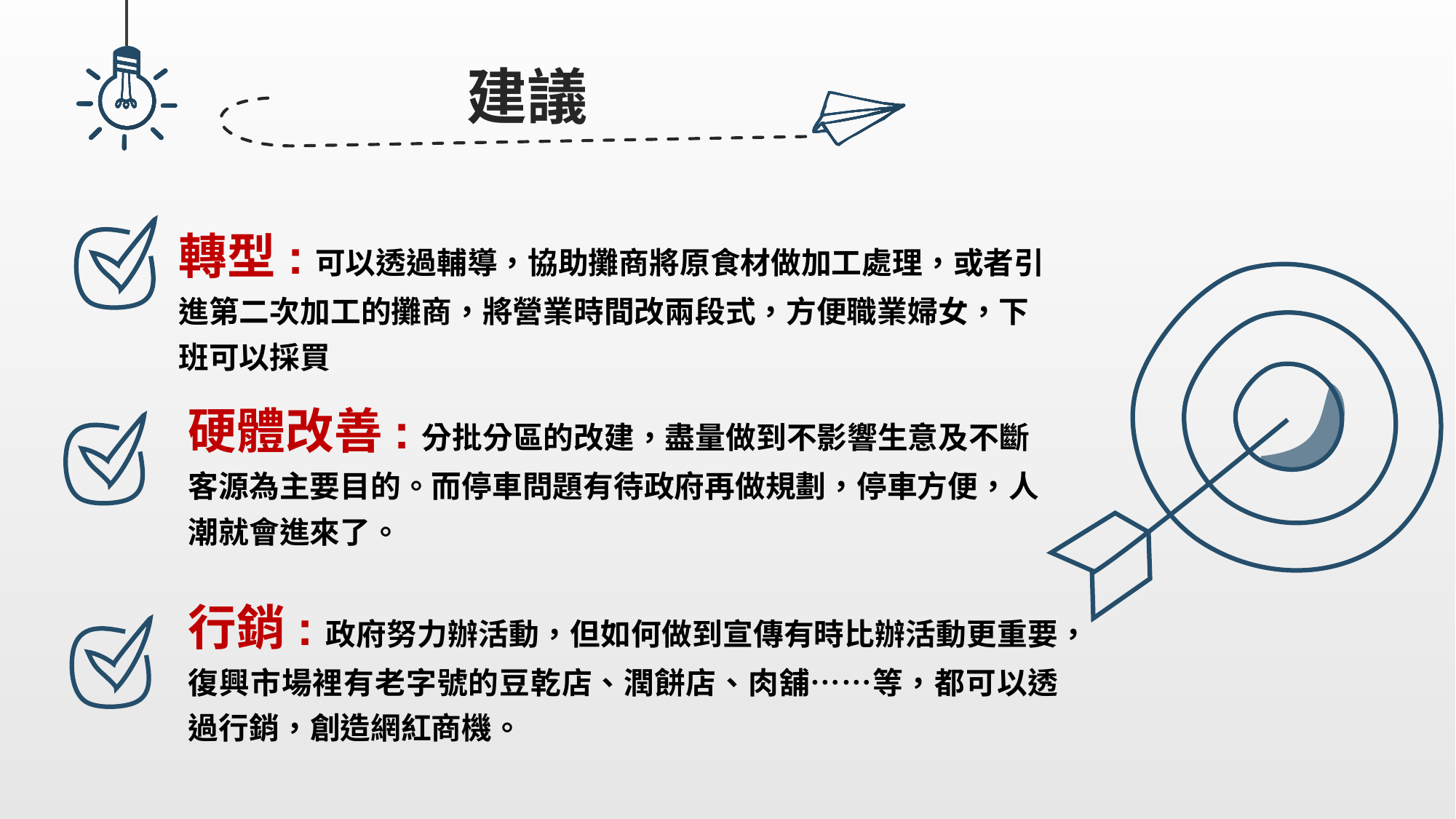

建議

轉型:可以透過輔導，協助攤商將原食材做加工處理，或者引進第二次加工的攤商，將營業時間改兩段式，方便職業婦女，下班可以採買

硬體改善:分批分區的改建，盡量做到不影響生意及不斷客源為主要目的。而停車問題有待政府再做規劃，停車方便，人潮就會進來了。

行銷:政府努力辦活動，但如何做到宣傳有時比辦活動更重要，復興市場裡有老字號的豆乾店、潤餅店、肉舖……等，都可以透過行銷，創造網紅商機。